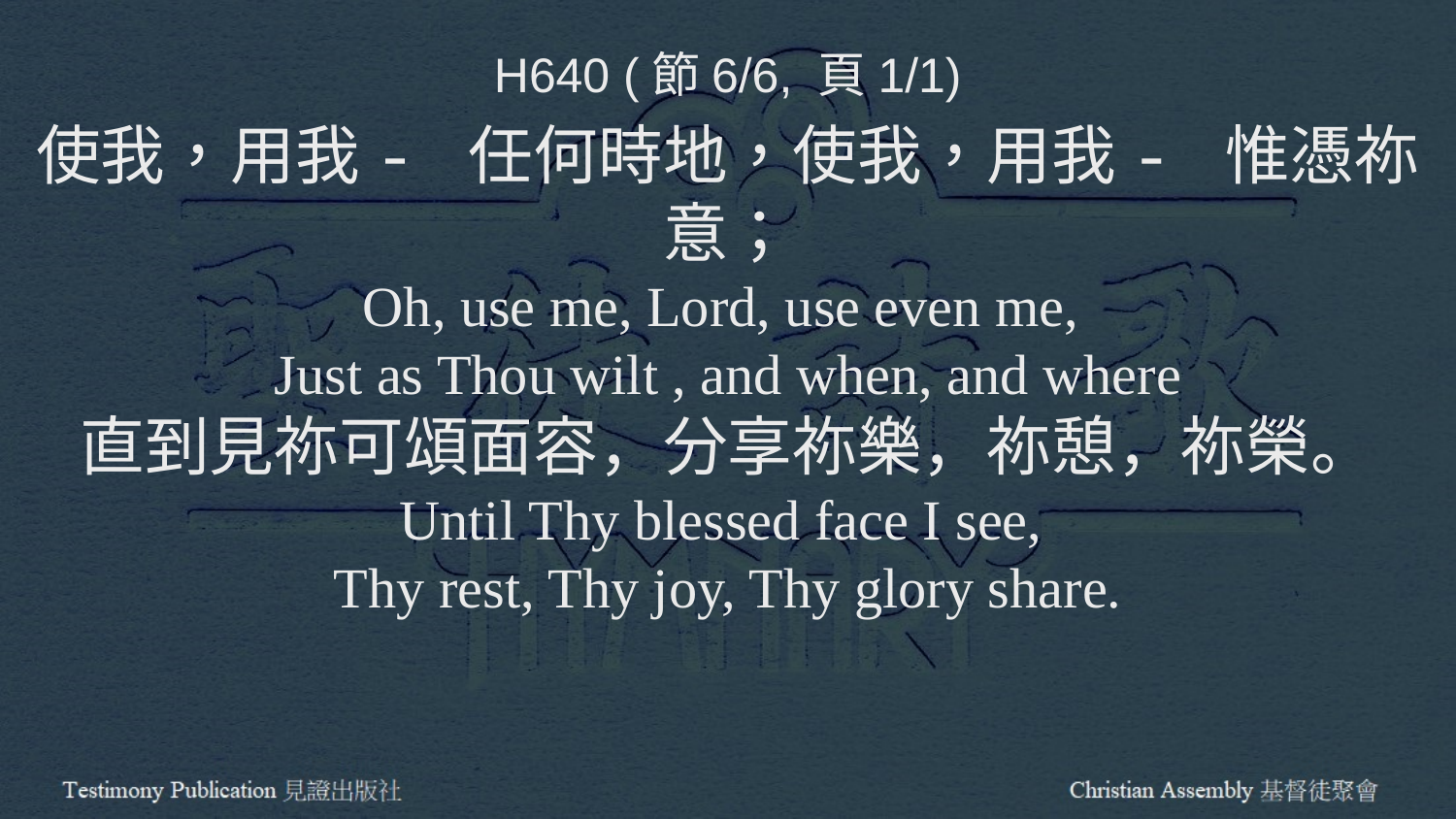

H640 (節6/6, 頁1/1)
使我，用我- 任何時地，使我，用我- 惟憑祢意；
Oh, use me, Lord, use even me,
Just as Thou wilt , and when, and where
直到見祢可頌面容，分享祢樂，祢憩，祢榮。
Until Thy blessed face I see,
Thy rest, Thy joy, Thy glory share.